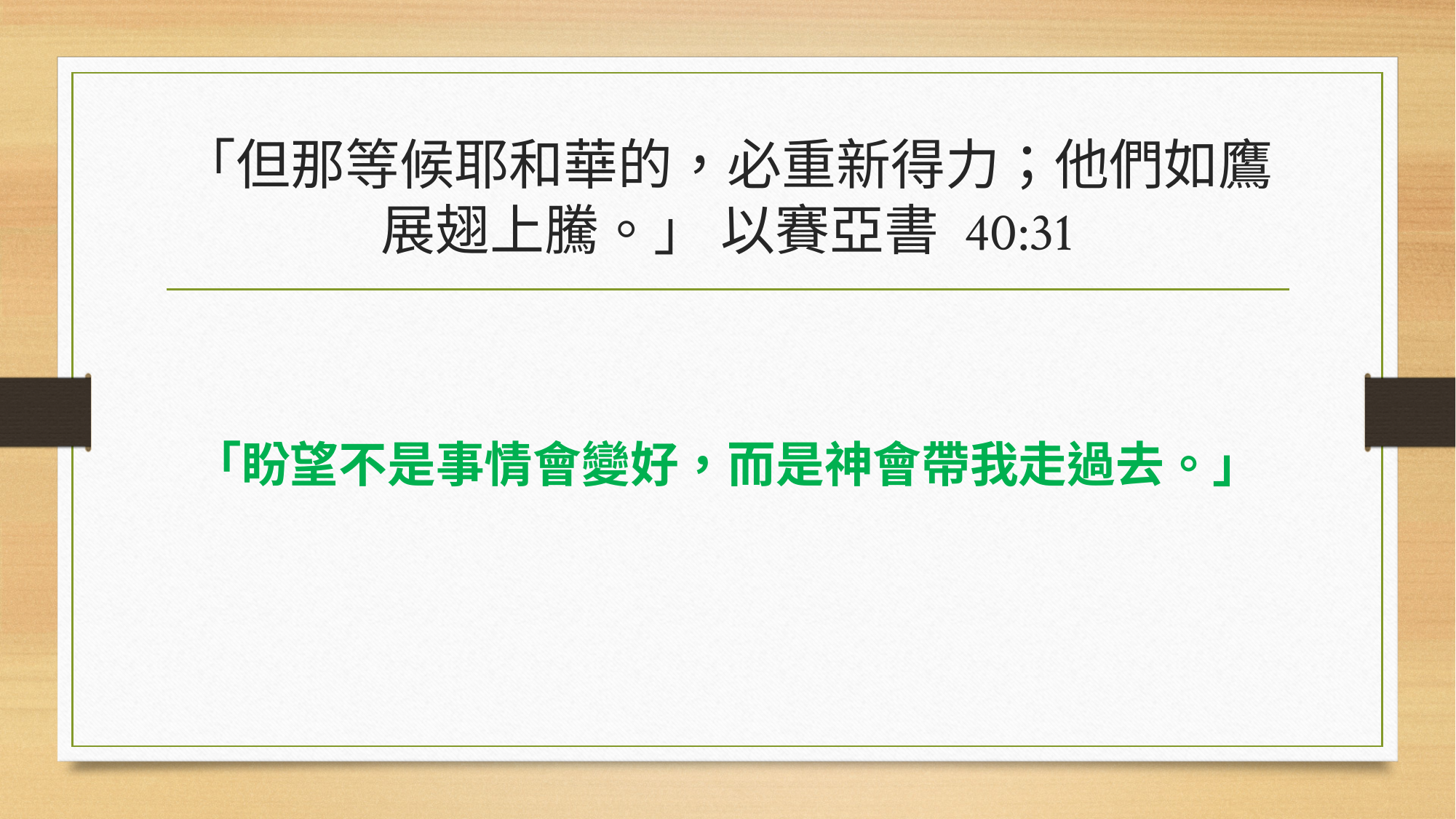

# 「但那等候耶和華的，必重新得力；他們如鷹展翅上騰。」 以賽亞書 40:31

「盼望不是事情會變好，而是神會帶我走過去。」